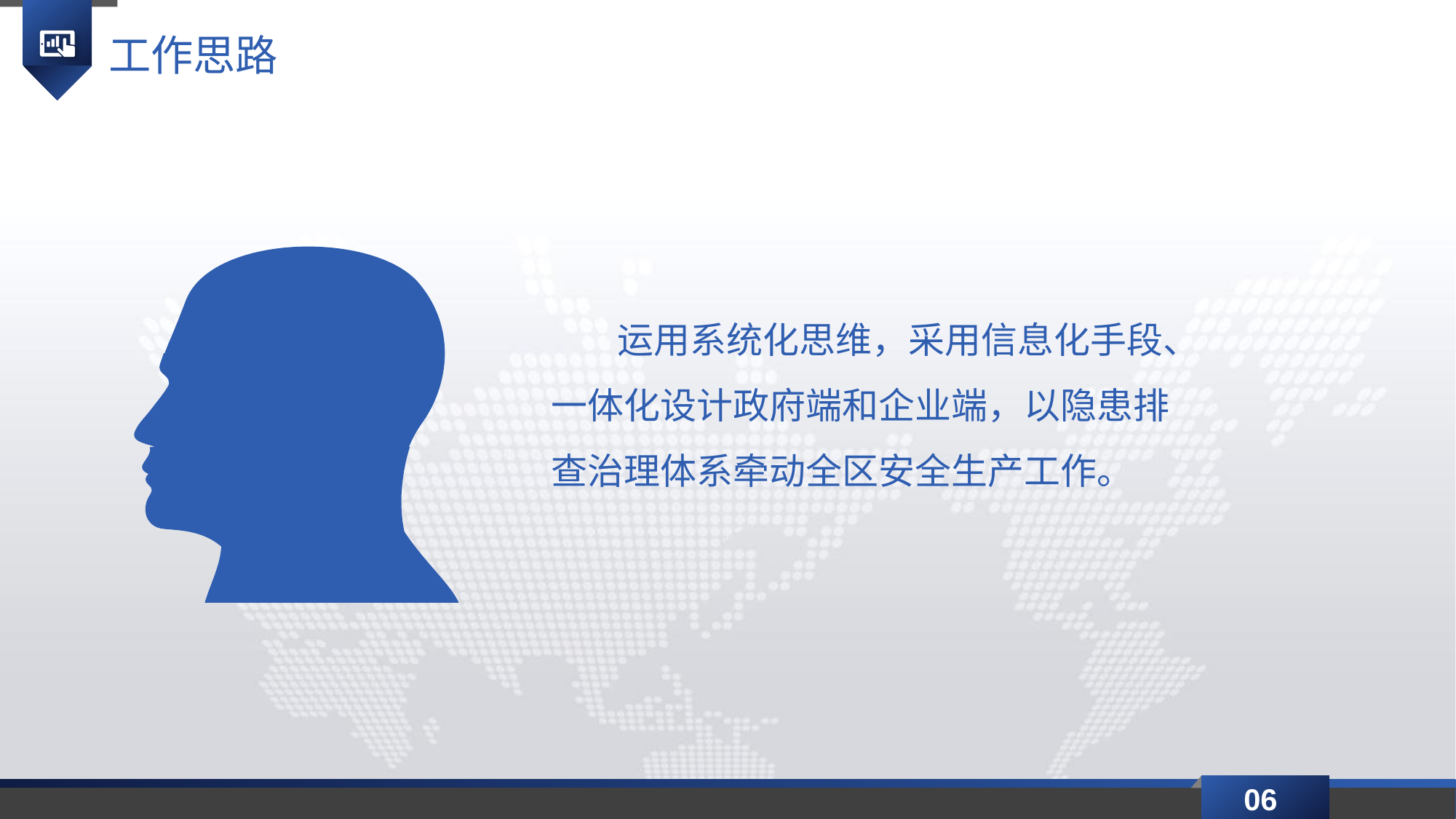

工作思路

       运用系统化思维，采用信息化手段、一体化设计政府端和企业端，以隐患排查治理体系牵动全区安全生产工作。

06

延时符